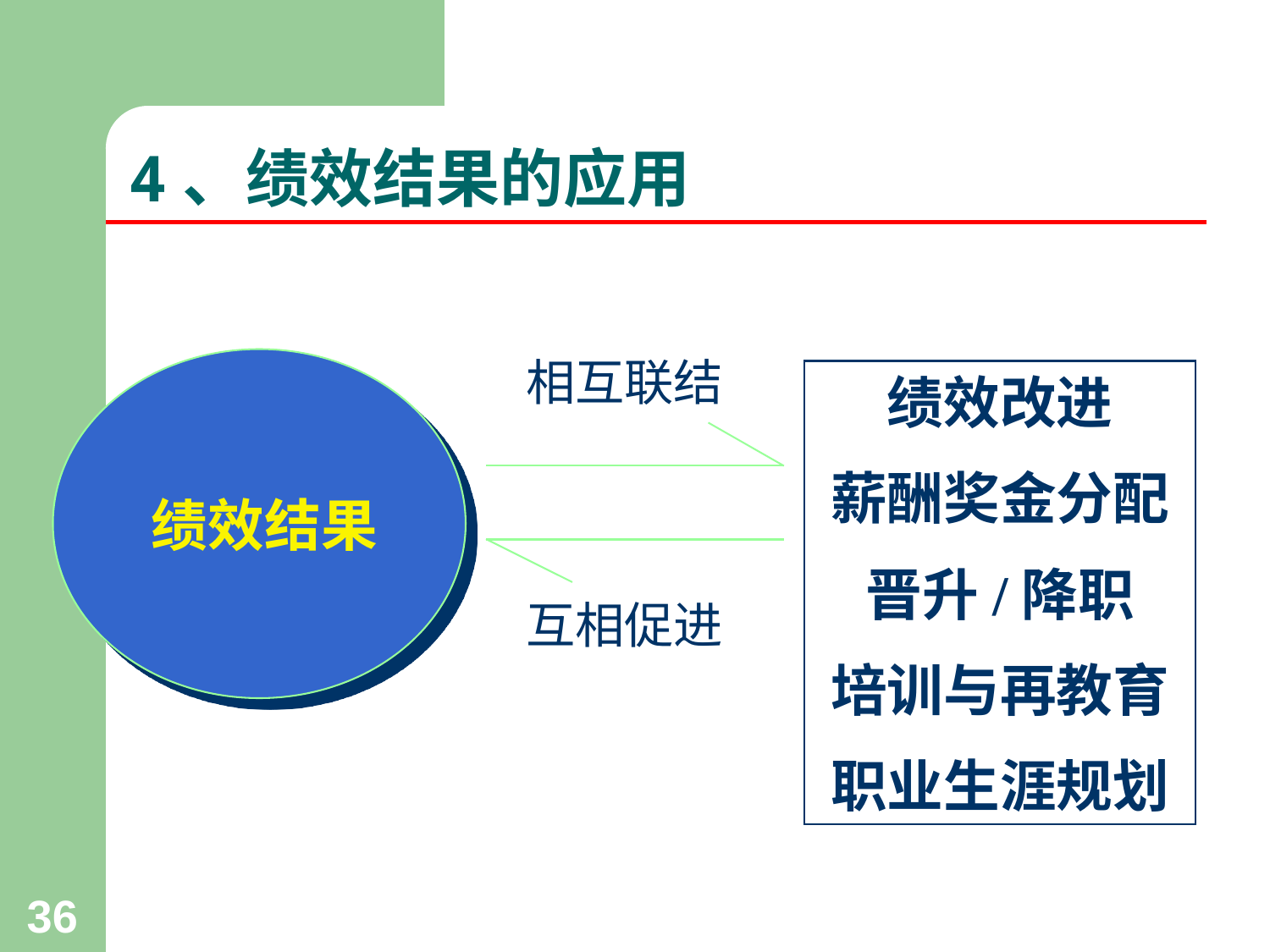

4、绩效结果的应用
相互联结
绩效改进
薪酬奖金分配
晋升/降职
培训与再教育
职业生涯规划

绩效结果
互相促进
# 36